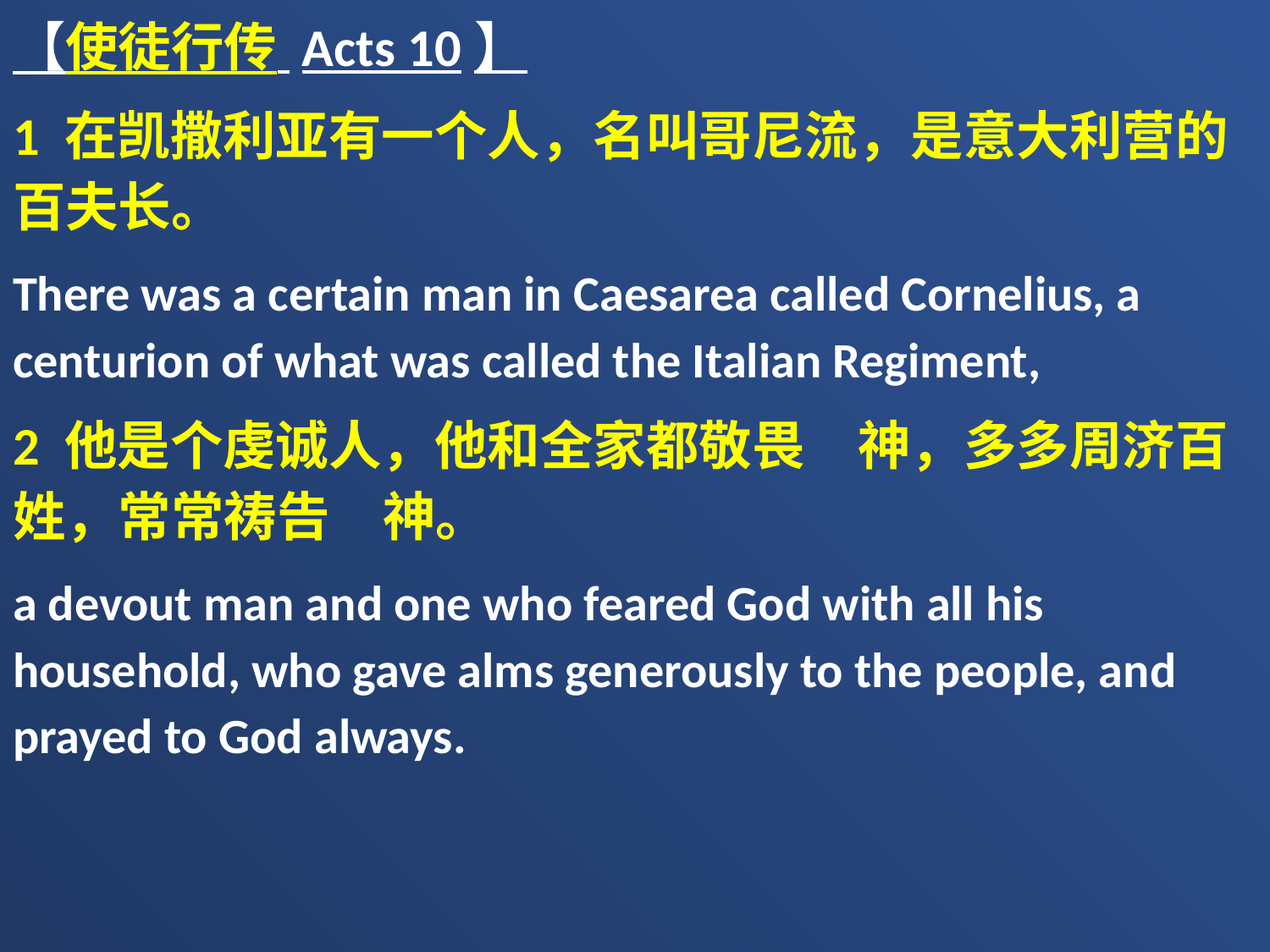

【使徒行传 Acts 10】
1 在凯撒利亚有一个人，名叫哥尼流，是意大利营的百夫长。
There was a certain man in Caesarea called Cornelius, a centurion of what was called the Italian Regiment,
2 他是个虔诚人，他和全家都敬畏　神，多多周济百姓，常常祷告　神。
a devout man and one who feared God with all his household, who gave alms generously to the people, and prayed to God always.